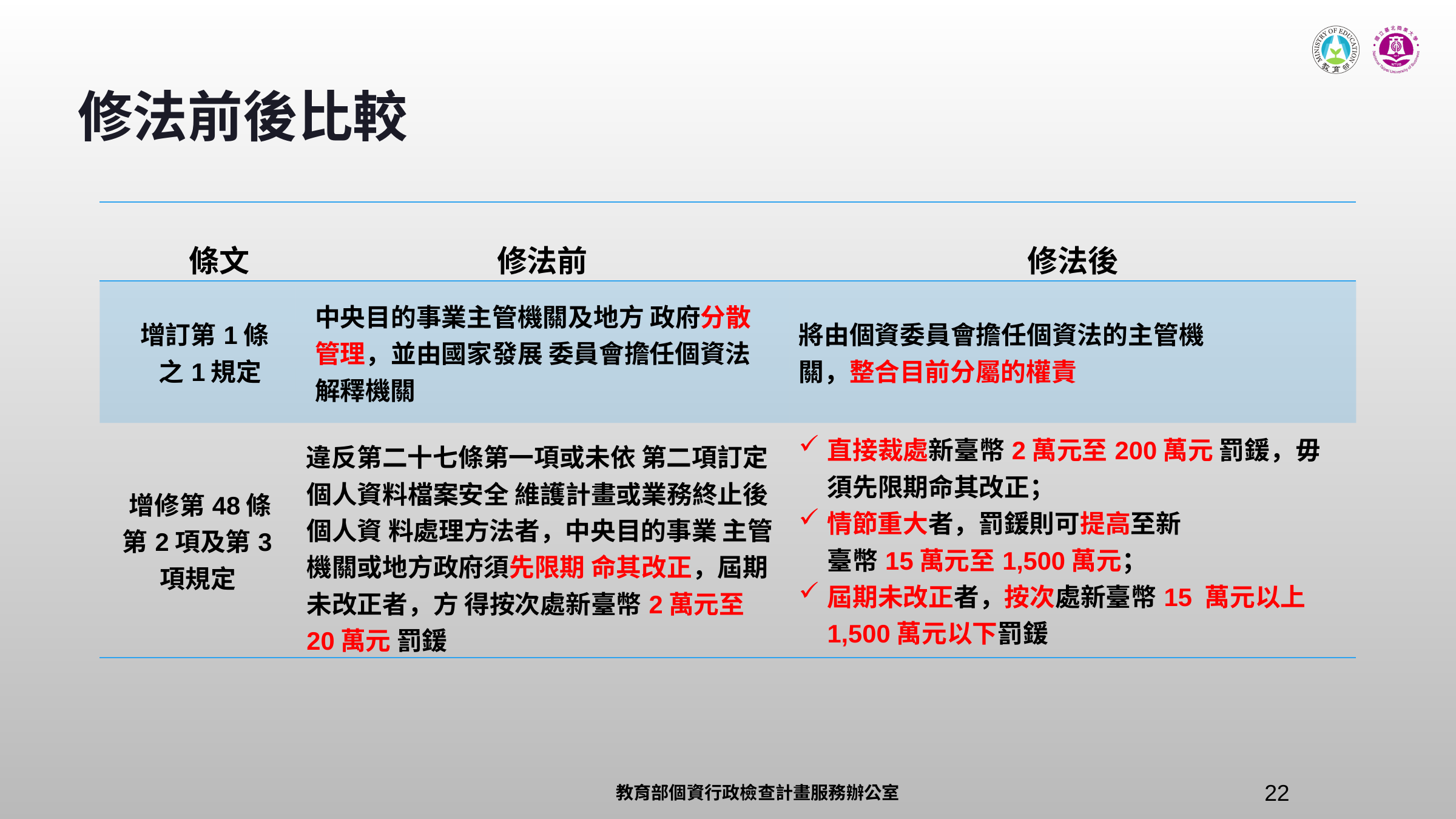

修法前後比較

| 條文 | 修法前 | 修法後 |
| --- | --- | --- |
| 增訂第1條 之1規定 | 中央目的事業主管機關及地方 政府分散管理，並由國家發展 委員會擔任個資法解釋機關 | 將由個資委員會擔任個資法的主管機 關，整合目前分屬的權責 |
| 增修第48條 第2項及第3項規定 | 違反第二十七條第一項或未依 第二項訂定個人資料檔案安全 維護計畫或業務終止後個人資 料處理方法者，中央目的事業 主管機關或地方政府須先限期 命其改正，屆期未改正者，方 得按次處新臺幣2萬元至20萬元 罰鍰 | 直接裁處新臺幣2萬元至200萬元 罰鍰，毋須先限期命其改正； 情節重大者，罰鍰則可提高至新 臺幣15萬元至1,500萬元； 屆期未改正者，按次處新臺幣15 萬元以上1,500萬元以下罰鍰 |